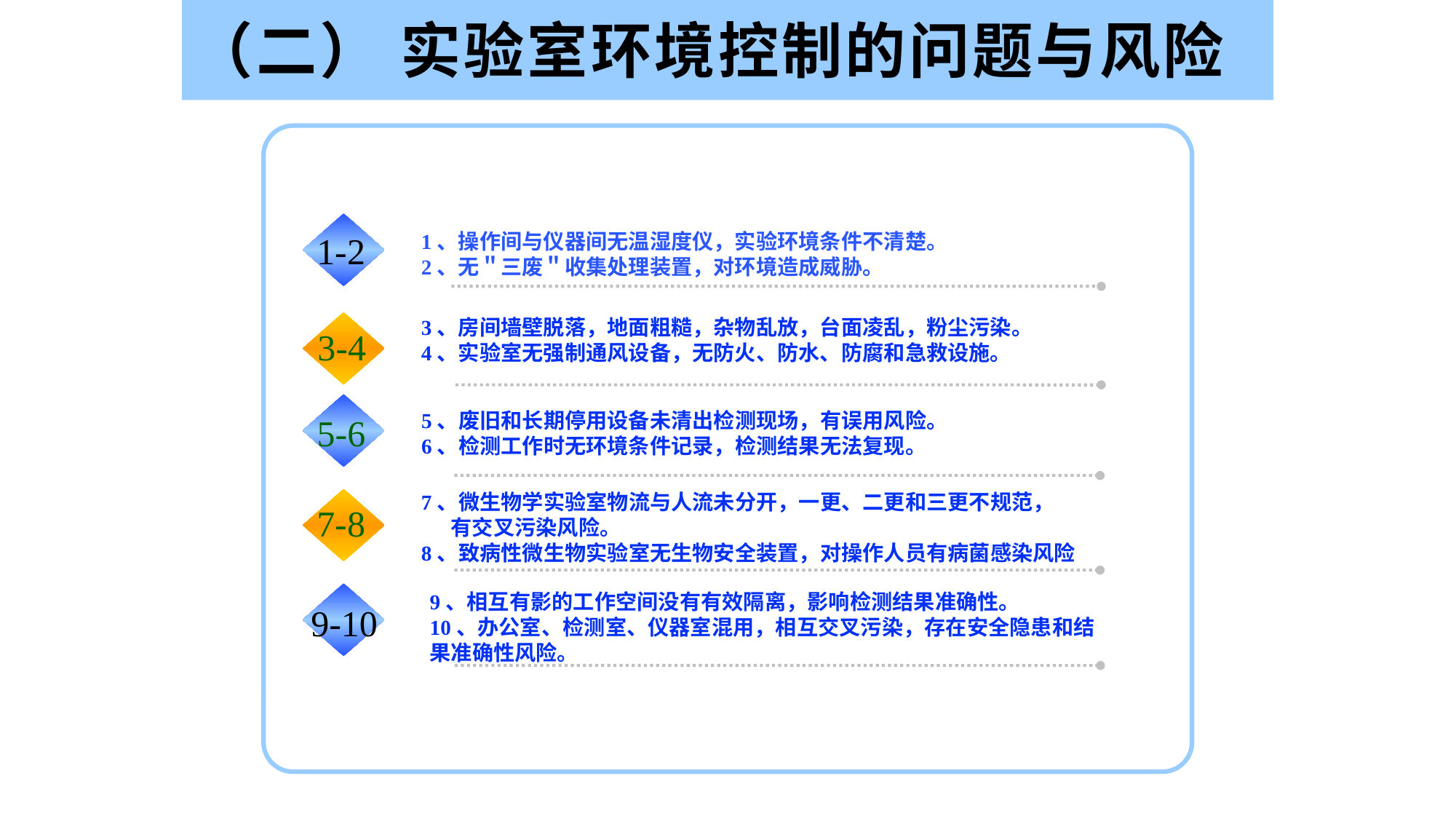

# （二） 实验室环境控制的问题与风险

1-2
1、操作间与仪器间无温湿度仪，实验环境条件不清楚。
2、无＂三废＂收集处理装置，对环境造成威胁。

3、房间墙壁脱落，地面粗糙，杂物乱放，台面凌乱，粉尘污染。
4、实验室无强制通风设备，无防火、防水、防腐和急救设施。

3-4

5、废旧和长期停用设备未清出检测现场，有误用风险。
6、检测工作时无环境条件记录，检测结果无法复现。
5-6

7、微生物学实验室物流与人流未分开，一更、二更和三更不规范，
     有交叉污染风险。
8、致病性微生物实验室无生物安全装置，对操作人员有病菌感染风险

7-8

9、相互有影的工作空间没有有效隔离，影响检测结果准确性。
10、办公室、检测室、仪器室混用，相互交叉污染，存在安全隐患和结果准确性风险。

9-10